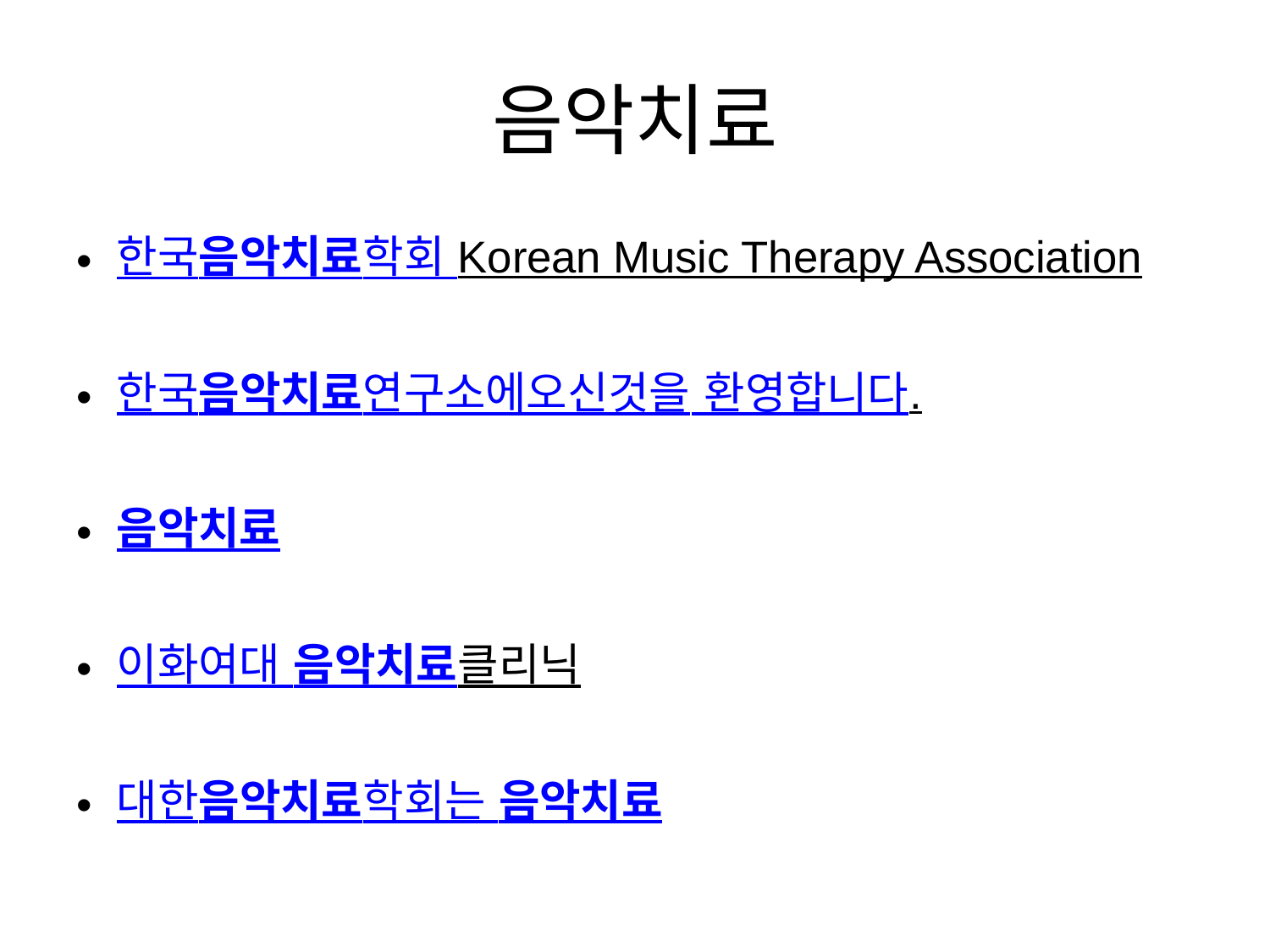

# 음악치료
한국음악치료학회 Korean Music Therapy Association

한국음악치료연구소에오신것을 환영합니다.

음악치료

이화여대 음악치료클리닉

대한음악치료학회는 음악치료